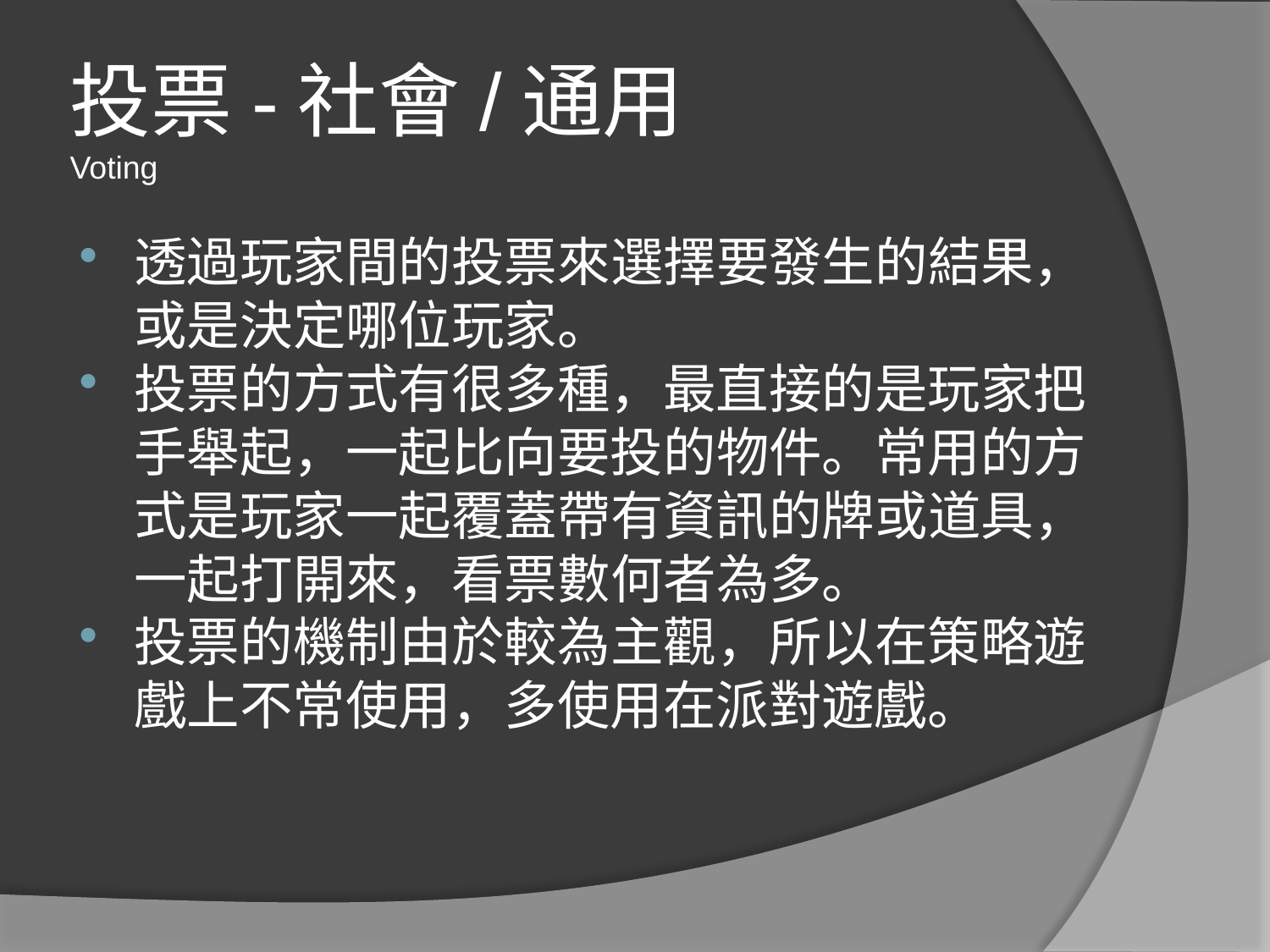

投票-社會/通用
Voting
透過玩家間的投票來選擇要發生的結果，或是決定哪位玩家。
投票的方式有很多種，最直接的是玩家把手舉起，一起比向要投的物件。常用的方式是玩家一起覆蓋帶有資訊的牌或道具，一起打開來，看票數何者為多。
投票的機制由於較為主觀，所以在策略遊戲上不常使用，多使用在派對遊戲。